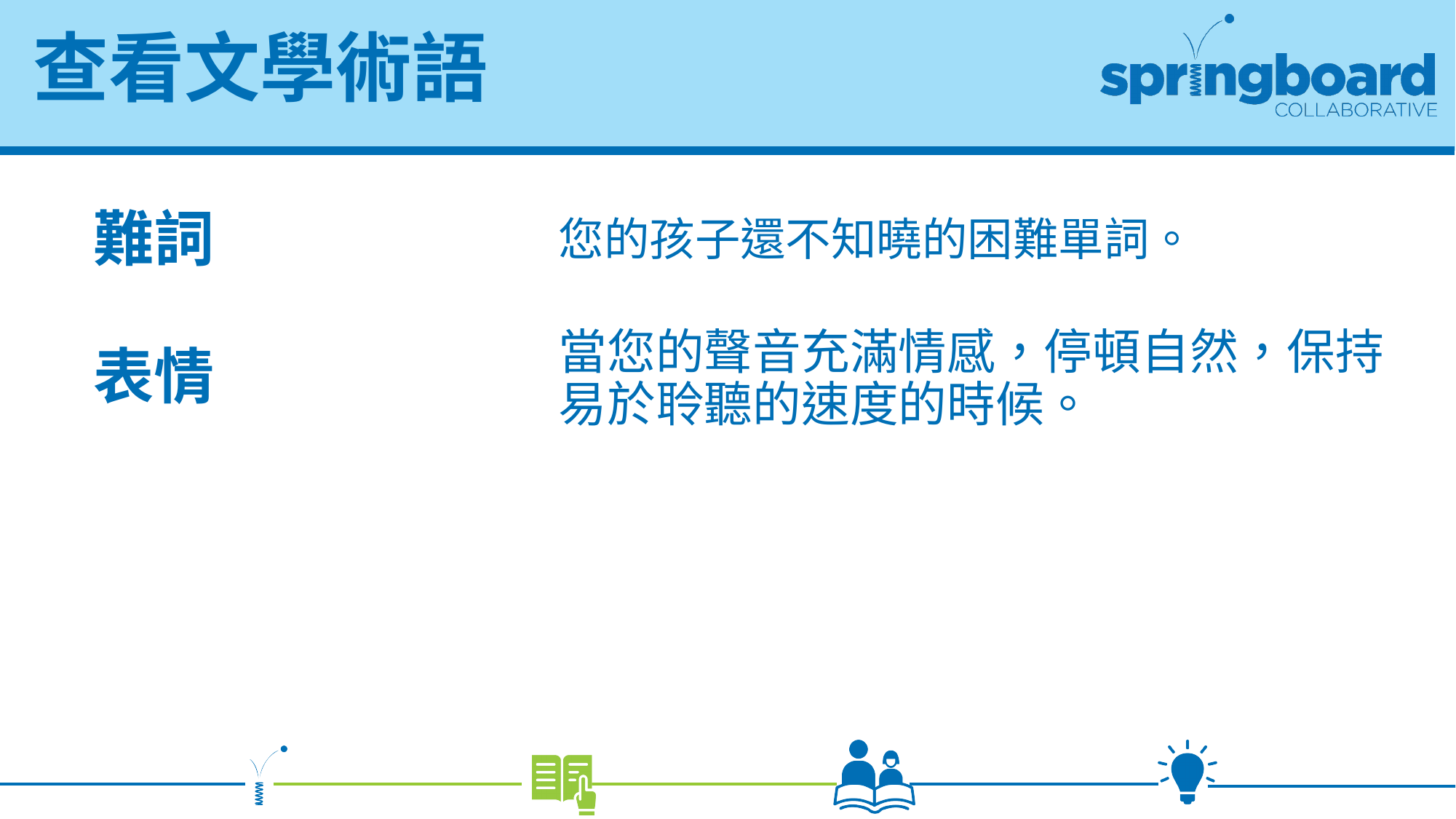

# 查看文學術語
您的孩子還不知曉的困難單詞。
難詞
表情
當您的聲音充滿情感，停頓自然，保持易於聆聽的速度的時候。